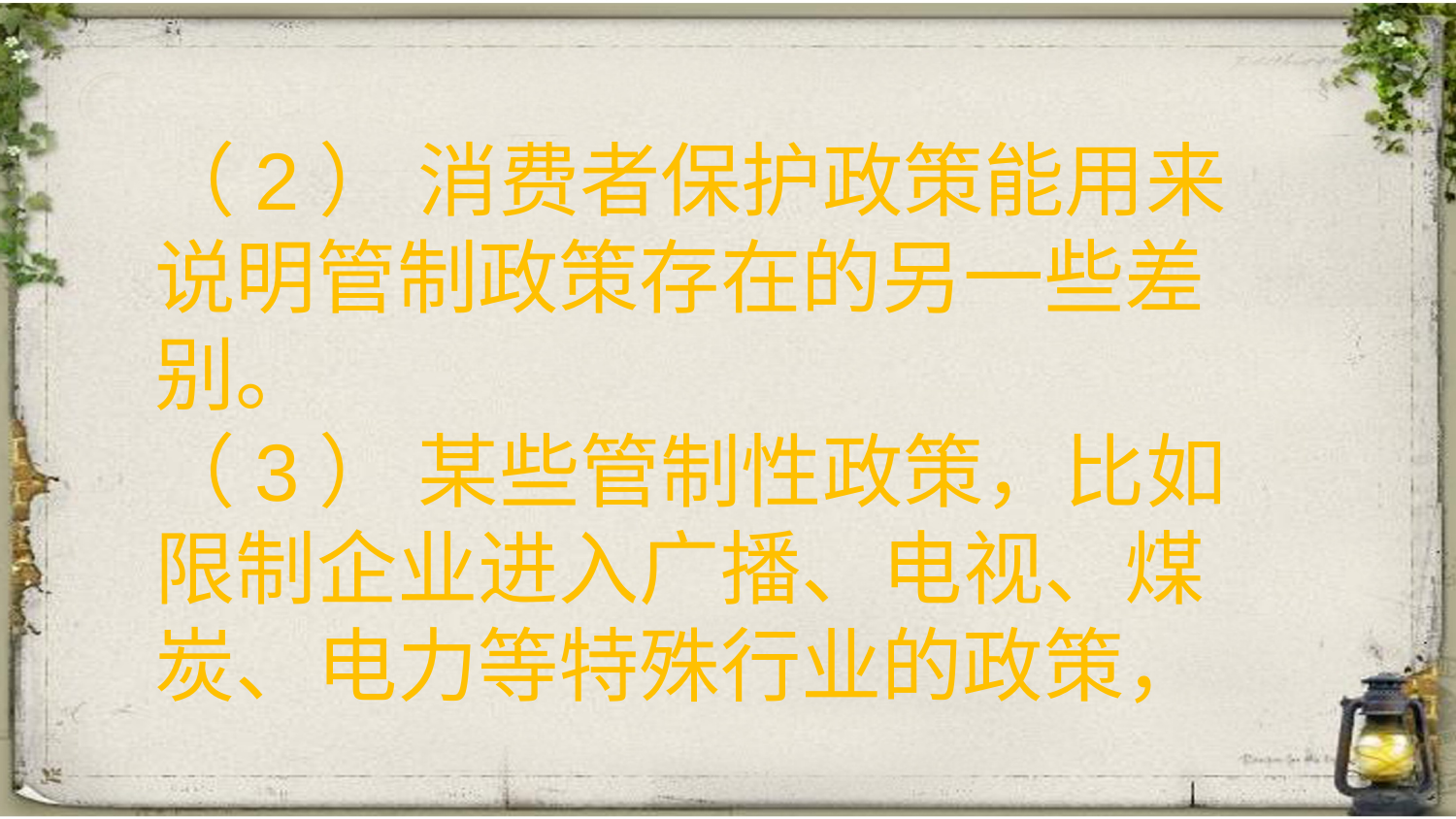

（2） 消费者保护政策能用来说明管制政策存在的另一些差别。
（3） 某些管制性政策，比如限制企业进入广播、电视、煤炭、电力等特殊行业的政策，